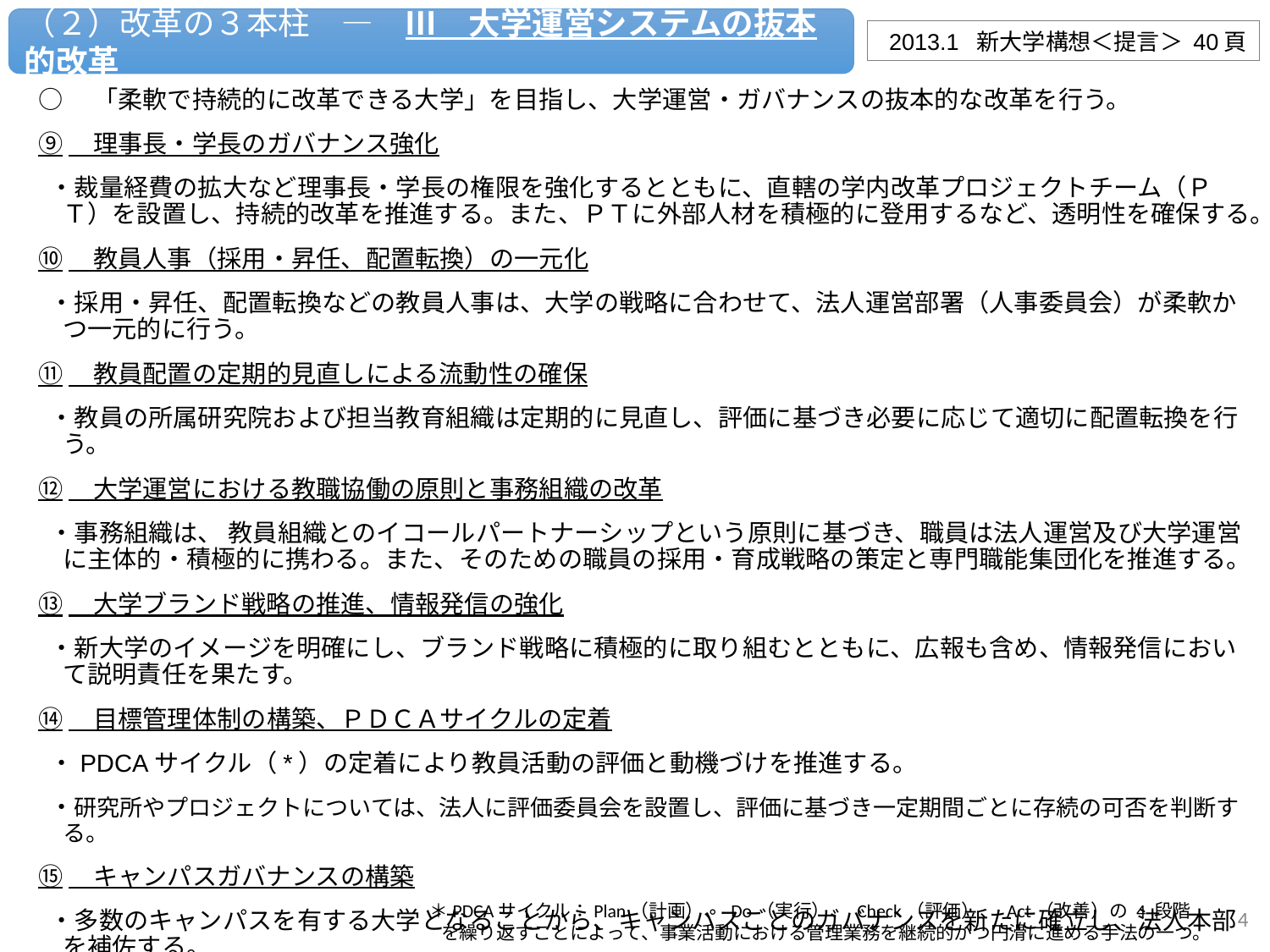

（２）改革の３本柱　―　Ⅲ　大学運営システムの抜本的改革
2013.1  新大学構想＜提言＞ 40頁
○　「柔軟で持続的に改革できる大学」を目指し、大学運営・ガバナンスの抜本的な改革を行う。
⑨　理事長・学長のガバナンス強化
・裁量経費の拡大など理事長・学長の権限を強化するとともに、直轄の学内改革プロジェクトチーム（ＰＴ）を設置し、持続的改革を推進する。また、ＰＴに外部人材を積極的に登用するなど、透明性を確保する。
⑩　教員人事（採用・昇任、配置転換）の一元化
・採用・昇任、配置転換などの教員人事は、大学の戦略に合わせて、法人運営部署（人事委員会）が柔軟かつ一元的に行う。
⑪　教員配置の定期的見直しによる流動性の確保
・教員の所属研究院および担当教育組織は定期的に見直し、評価に基づき必要に応じて適切に配置転換を行う。
⑫　大学運営における教職協働の原則と事務組織の改革
・事務組織は、 教員組織とのイコールパートナーシップという原則に基づき、職員は法人運営及び大学運営に主体的・積極的に携わる。また、そのための職員の採用・育成戦略の策定と専門職能集団化を推進する。
⑬　大学ブランド戦略の推進、情報発信の強化
・新大学のイメージを明確にし、ブランド戦略に積極的に取り組むとともに、広報も含め、情報発信において説明責任を果たす。
⑭　目標管理体制の構築、ＰＤＣＡサイクルの定着
・PDCAサイクル（*）の定着により教員活動の評価と動機づけを推進する。
・研究所やプロジェクトについては、法人に評価委員会を設置し、評価に基づき一定期間ごとに存続の可否を判断する。
⑮　キャンパスガバナンスの構築
・多数のキャンパスを有する大学となることから、キャンパスごとのガバナンスを新たに確立し、法人本部を補佐する。
＊PDCAサイクル：Plan（計画）、 Do（実行）、 Check（評価）、 Act（改善）の 4 段階を繰り返すことによって、事業活動における管理業務を継続的かつ円滑に進める手法の一つ。
4